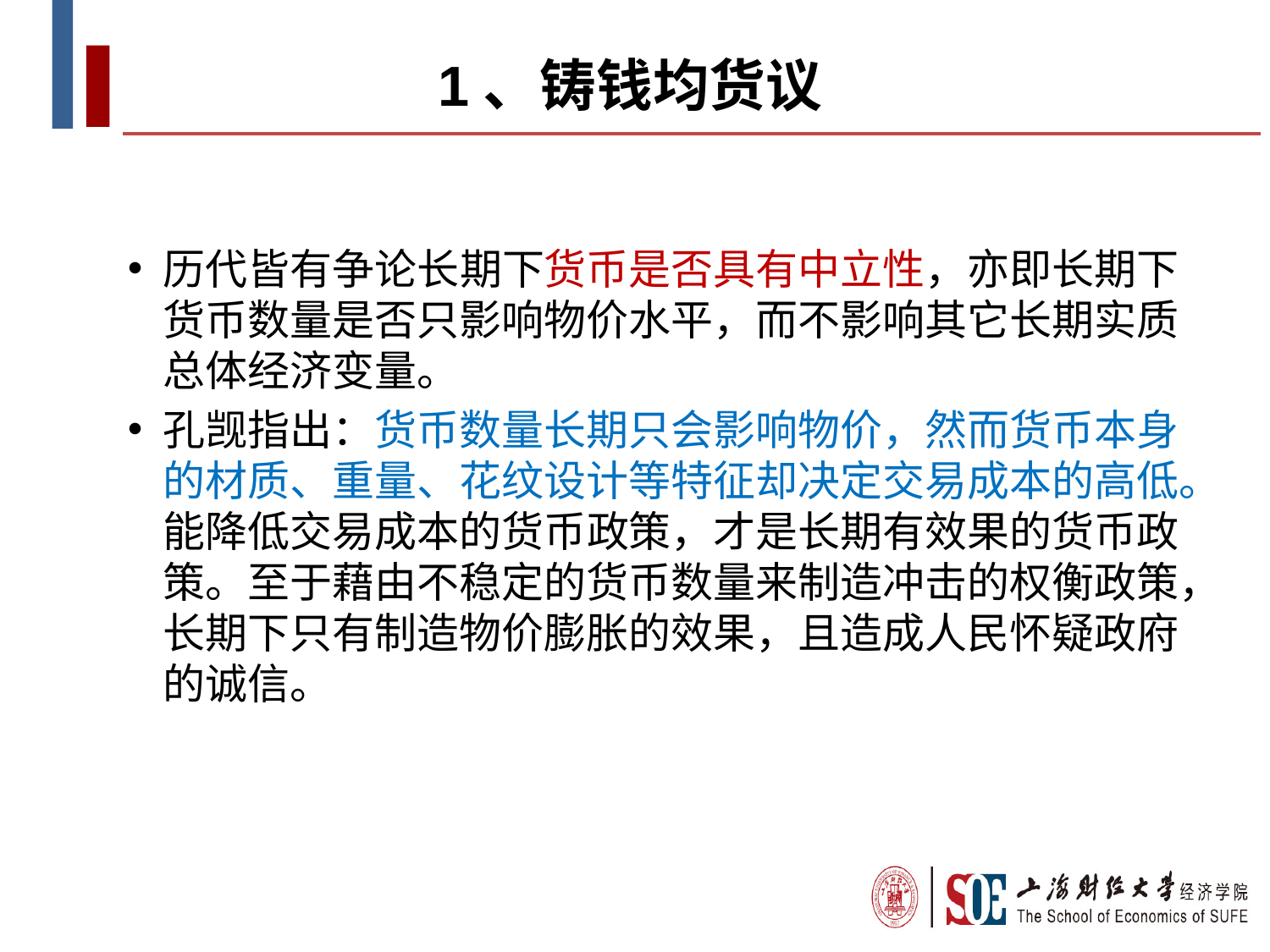

1、铸钱均货议
历代皆有争论长期下货币是否具有中立性，亦即长期下货币数量是否只影响物价水平，而不影响其它长期实质总体经济变量。
孔觊指出：货币数量长期只会影响物价，然而货币本身的材质、重量、花纹设计等特征却决定交易成本的高低。能降低交易成本的货币政策，才是长期有效果的货币政策。至于藉由不稳定的货币数量来制造冲击的权衡政策，长期下只有制造物价膨胀的效果，且造成人民怀疑政府的诚信。